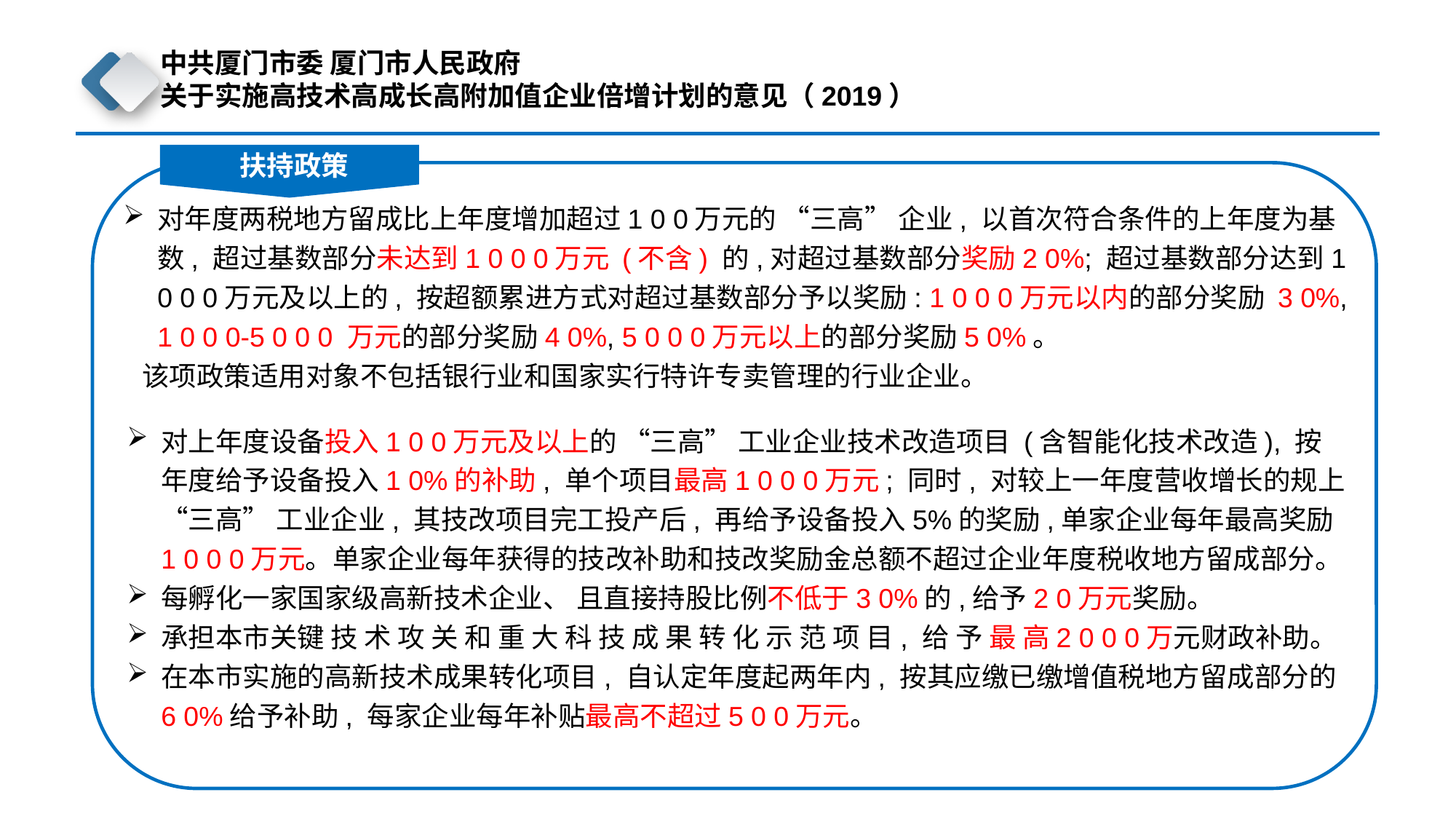

中共厦门市委 厦门市人民政府
关于实施高技术高成长高附加值企业倍增计划的意见（2019）

扶持政策

对年度两税地方留成比上年度增加超过1 0 0万元的 “三高” 企业, 以首次符合条件的上年度为基数, 超过基数部分未达到1 0 0 0万元 (不含) 的,对超过基数部分奖励2 0%; 超过基数部分达到1 0 0 0万元及以上的, 按超额累进方式对超过基数部分予以奖励: 1 0 0 0万元以内的部分奖励 3 0%, 1 0 0 0-5 0 0 0 万元的部分奖励4 0%, 5 0 0 0万元以上的部分奖励5 0%。
  该项政策适用对象不包括银行业和国家实行特许专卖管理的行业企业。
对上年度设备投入1 0 0万元及以上的 “三高” 工业企业技术改造项目 (含智能化技术改造), 按年度给予设备投入1 0%的补助, 单个项目最高1 0 0 0万元; 同时, 对较上一年度营收增长的规上 “三高” 工业企业, 其技改项目完工投产后, 再给予设备投入5%的奖励,单家企业每年最高奖励  1 0 0 0万元。单家企业每年获得的技改补助和技改奖励金总额不超过企业年度税收地方留成部分。
每孵化一家国家级高新技术企业、 且直接持股比例不低于3 0%的,给予2 0万元奖励。
承担本市关键 技 术 攻 关 和 重 大 科 技 成 果 转 化 示 范 项 目, 给 予 最 高2 0 0 0万元财政补助。
在本市实施的高新技术成果转化项目, 自认定年度起两年内, 按其应缴已缴增值税地方留成部分的6 0%给予补助, 每家企业每年补贴最高不超过5 0 0万元。